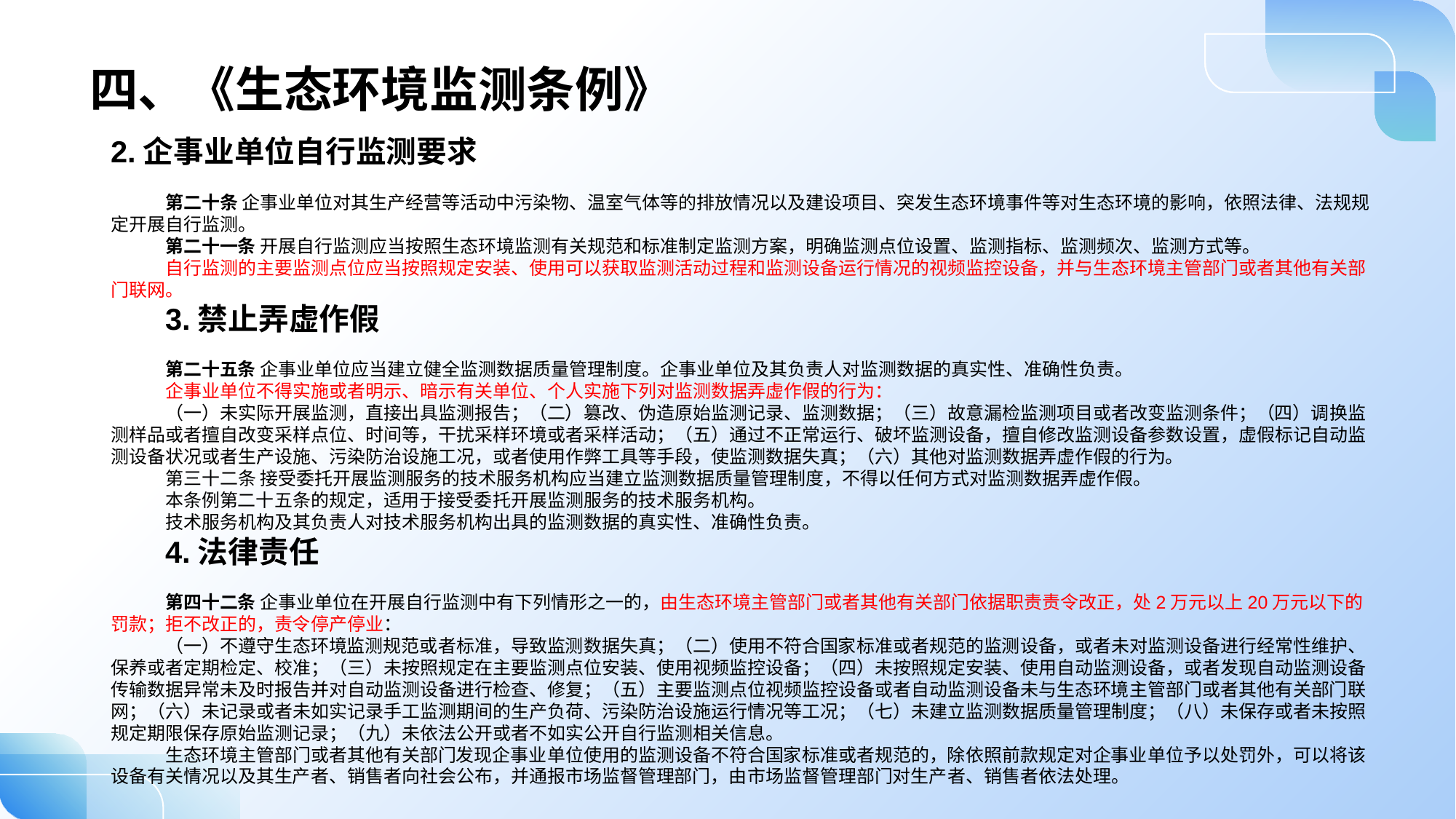

四、《生态环境监测条例》
2.企事业单位自行监测要求

第二十条 企事业单位对其生产经营等活动中污染物、温室气体等的排放情况以及建设项目、突发生态环境事件等对生态环境的影响，依照法律、法规规定开展自行监测。
第二十一条 开展自行监测应当按照生态环境监测有关规范和标准制定监测方案，明确监测点位设置、监测指标、监测频次、监测方式等。
自行监测的主要监测点位应当按照规定安装、使用可以获取监测活动过程和监测设备运行情况的视频监控设备，并与生态环境主管部门或者其他有关部门联网。
3.禁止弄虚作假

第二十五条 企事业单位应当建立健全监测数据质量管理制度。企事业单位及其负责人对监测数据的真实性、准确性负责。
企事业单位不得实施或者明示、暗示有关单位、个人实施下列对监测数据弄虚作假的行为：
（一）未实际开展监测，直接出具监测报告；（二）篡改、伪造原始监测记录、监测数据；（三）故意漏检监测项目或者改变监测条件；（四）调换监测样品或者擅自改变采样点位、时间等，干扰采样环境或者采样活动；（五）通过不正常运行、破坏监测设备，擅自修改监测设备参数设置，虚假标记自动监测设备状况或者生产设施、污染防治设施工况，或者使用作弊工具等手段，使监测数据失真；（六）其他对监测数据弄虚作假的行为。
第三十二条 接受委托开展监测服务的技术服务机构应当建立监测数据质量管理制度，不得以任何方式对监测数据弄虚作假。
本条例第二十五条的规定，适用于接受委托开展监测服务的技术服务机构。
技术服务机构及其负责人对技术服务机构出具的监测数据的真实性、准确性负责。
4.法律责任

第四十二条 企事业单位在开展自行监测中有下列情形之一的，由生态环境主管部门或者其他有关部门依据职责责令改正，处2万元以上20万元以下的罚款；拒不改正的，责令停产停业：
（一）不遵守生态环境监测规范或者标准，导致监测数据失真；（二）使用不符合国家标准或者规范的监测设备，或者未对监测设备进行经常性维护、保养或者定期检定、校准；（三）未按照规定在主要监测点位安装、使用视频监控设备；（四）未按照规定安装、使用自动监测设备，或者发现自动监测设备传输数据异常未及时报告并对自动监测设备进行检查、修复；（五）主要监测点位视频监控设备或者自动监测设备未与生态环境主管部门或者其他有关部门联网；（六）未记录或者未如实记录手工监测期间的生产负荷、污染防治设施运行情况等工况；（七）未建立监测数据质量管理制度；（八）未保存或者未按照规定期限保存原始监测记录；（九）未依法公开或者不如实公开自行监测相关信息。
生态环境主管部门或者其他有关部门发现企事业单位使用的监测设备不符合国家标准或者规范的，除依照前款规定对企事业单位予以处罚外，可以将该设备有关情况以及其生产者、销售者向社会公布，并通报市场监督管理部门，由市场监督管理部门对生产者、销售者依法处理。